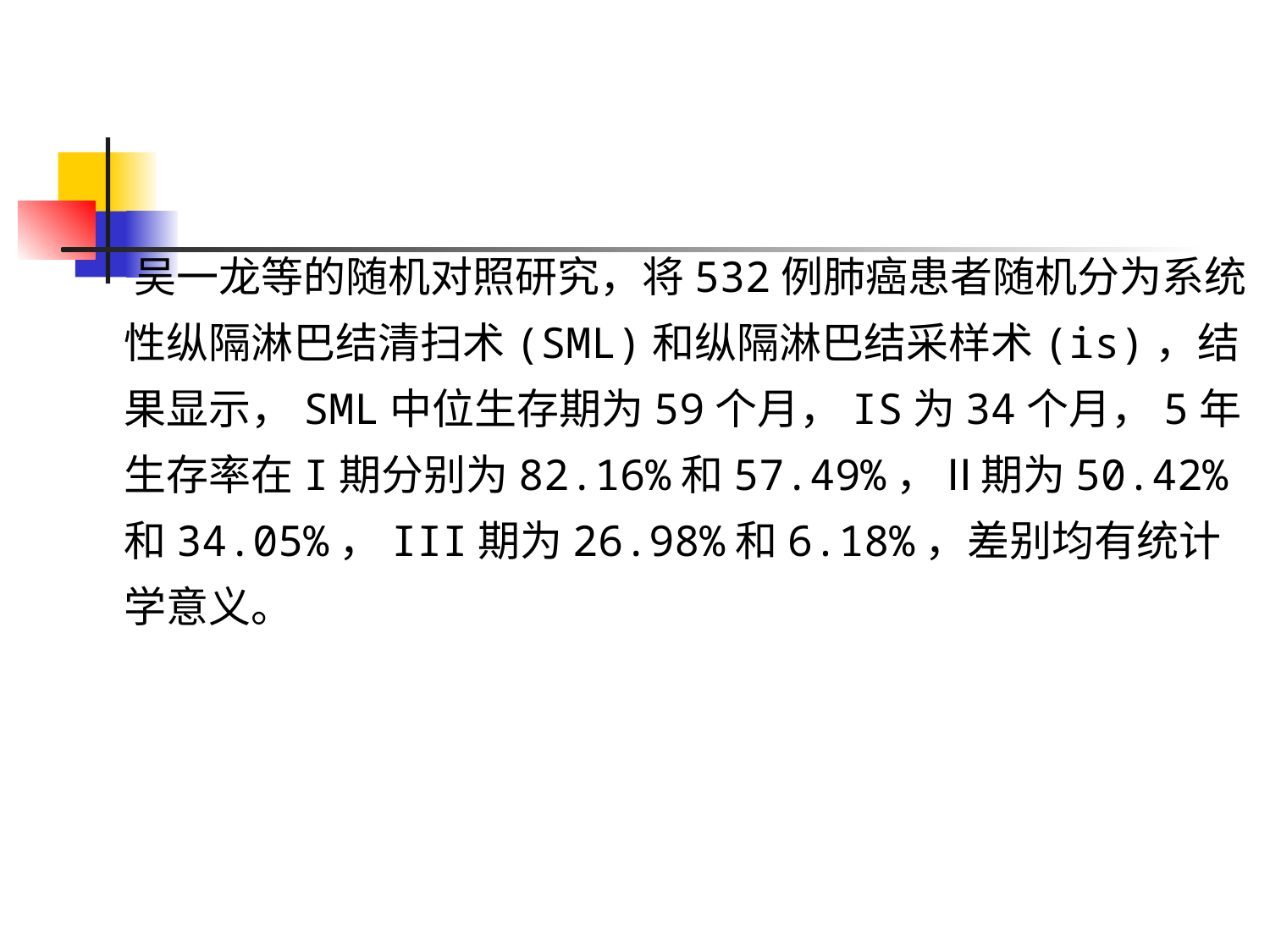

吴一龙等的随机对照研究，将532例肺癌患者随机分为系统性纵隔淋巴结清扫术(SML)和纵隔淋巴结采样术(is)，结果显示，SML中位生存期为59个月，IS为34个月，5年生存率在I期分别为82.16%和57.49%，Ⅱ期为50.42%和34.05%，III期为26.98%和6.18%，差别均有统计学意义。

#